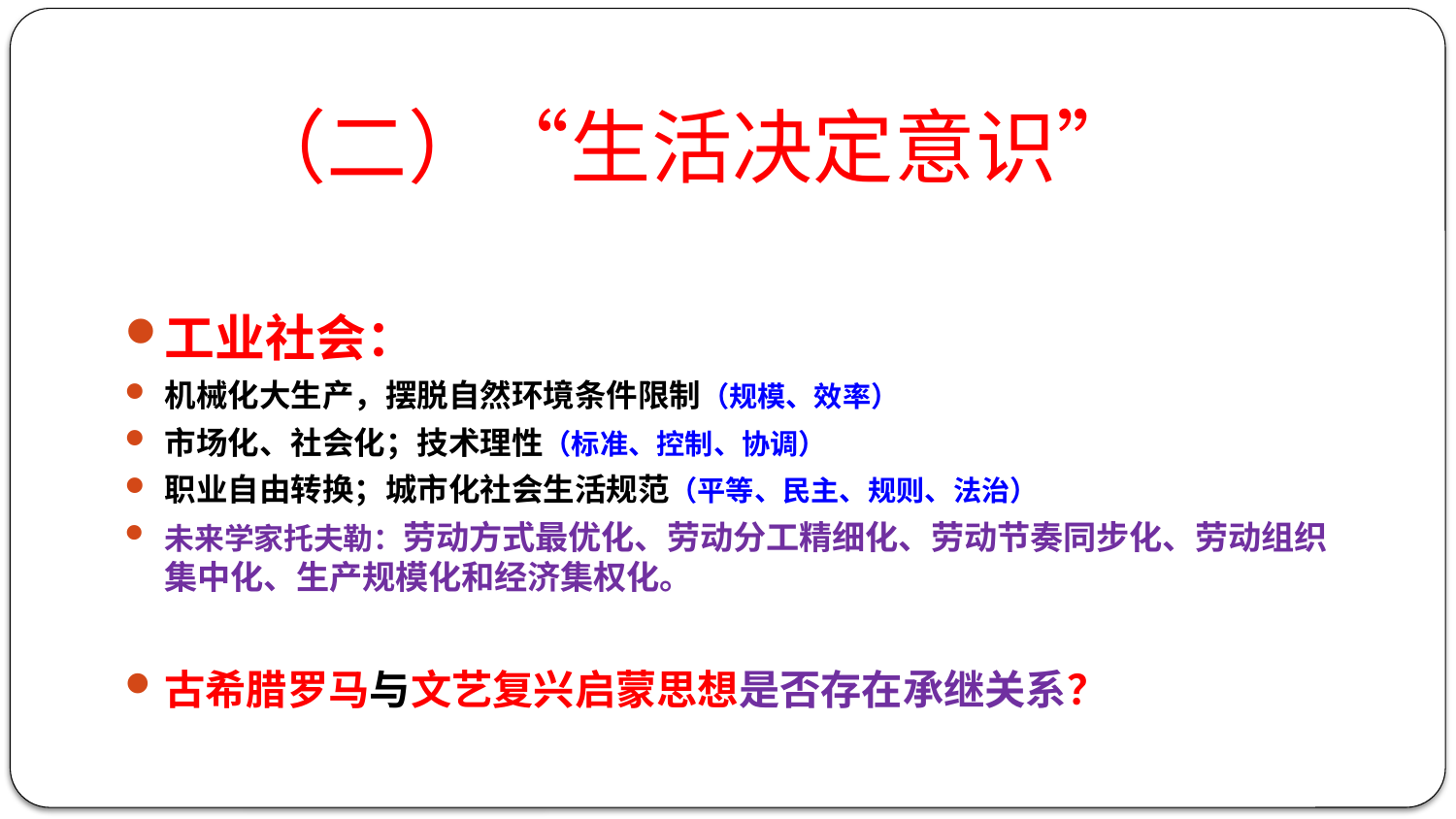

# （二）“生活决定意识”
工业社会：
机械化大生产，摆脱自然环境条件限制（规模、效率）
市场化、社会化；技术理性（标准、控制、协调）
职业自由转换；城市化社会生活规范（平等、民主、规则、法治）
未来学家托夫勒：劳动方式最优化、劳动分工精细化、劳动节奏同步化、劳动组织集中化、生产规模化和经济集权化。

古希腊罗马与文艺复兴启蒙思想是否存在承继关系？